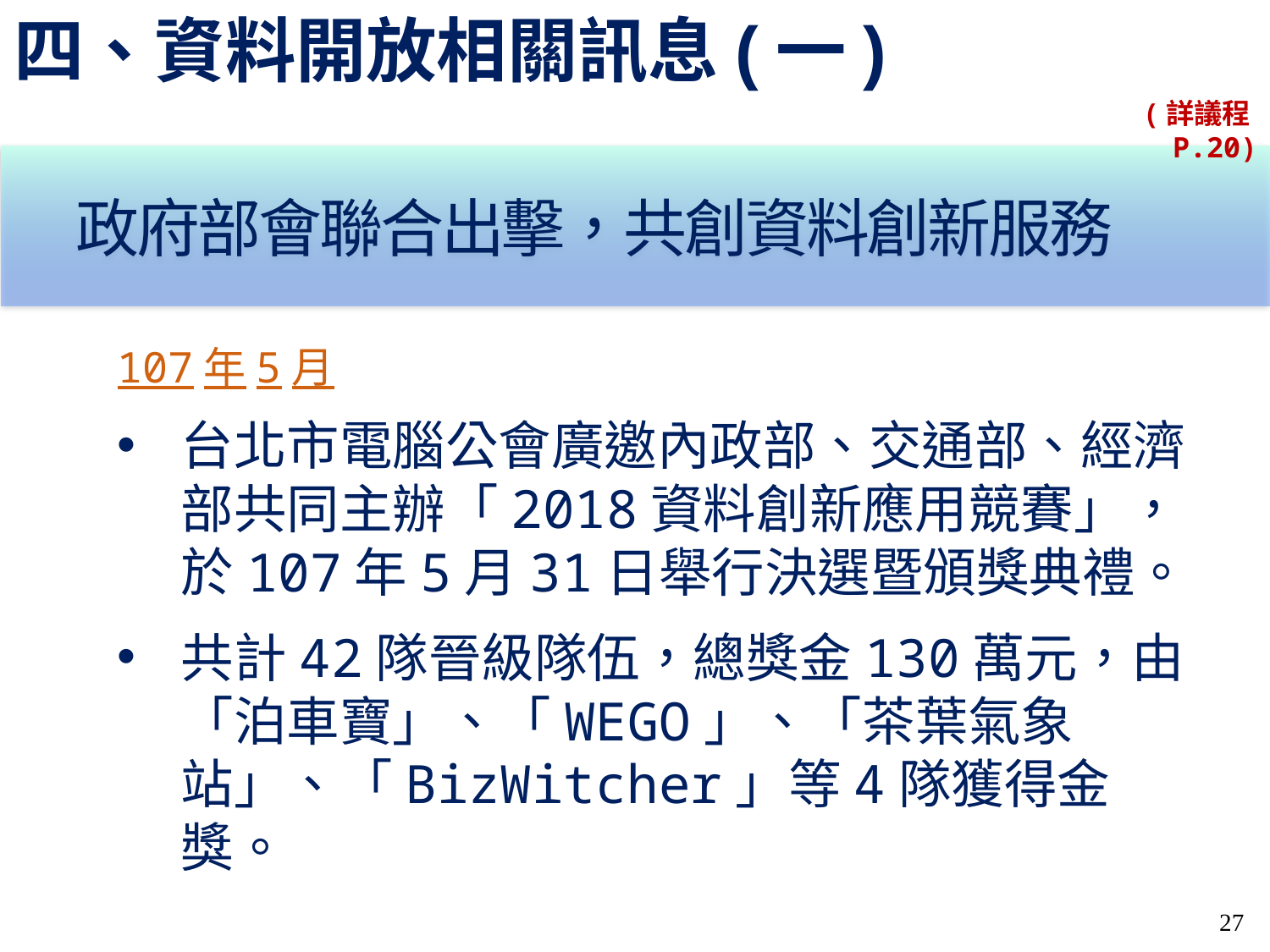

四、資料開放相關訊息(一)
(詳議程P.20)
政府部會聯合出擊，共創資料創新服務
107年5月
台北市電腦公會廣邀內政部、交通部、經濟部共同主辦「2018資料創新應用競賽」，於107年5月31日舉行決選暨頒獎典禮。
共計42隊晉級隊伍，總獎金130萬元，由「泊車寶」、「WEGO」、「茶葉氣象站」、「BizWitcher」等4隊獲得金獎。
27